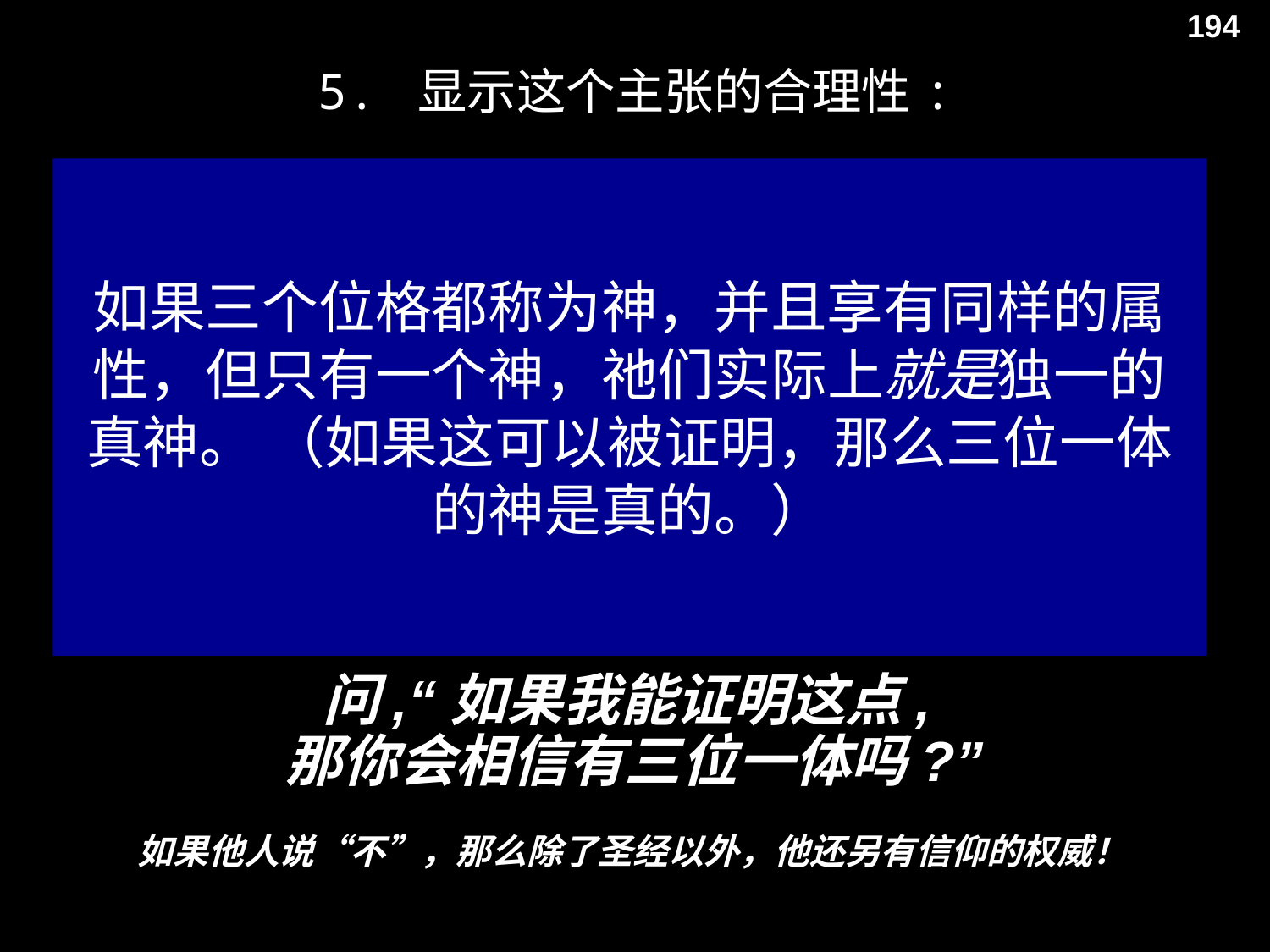

194
# 5. 显示这个主张的合理性:
如果三个位格都称为神，并且享有同样的属性，但只有一个神，祂们实际上就是独一的真神。 （如果这可以被证明，那么三位一体的神是真的。）
问,“如果我能证明这点,
那你会相信有三位一体吗?”
如果他人说“不”，那么除了圣经以外，他还另有信仰的权威！